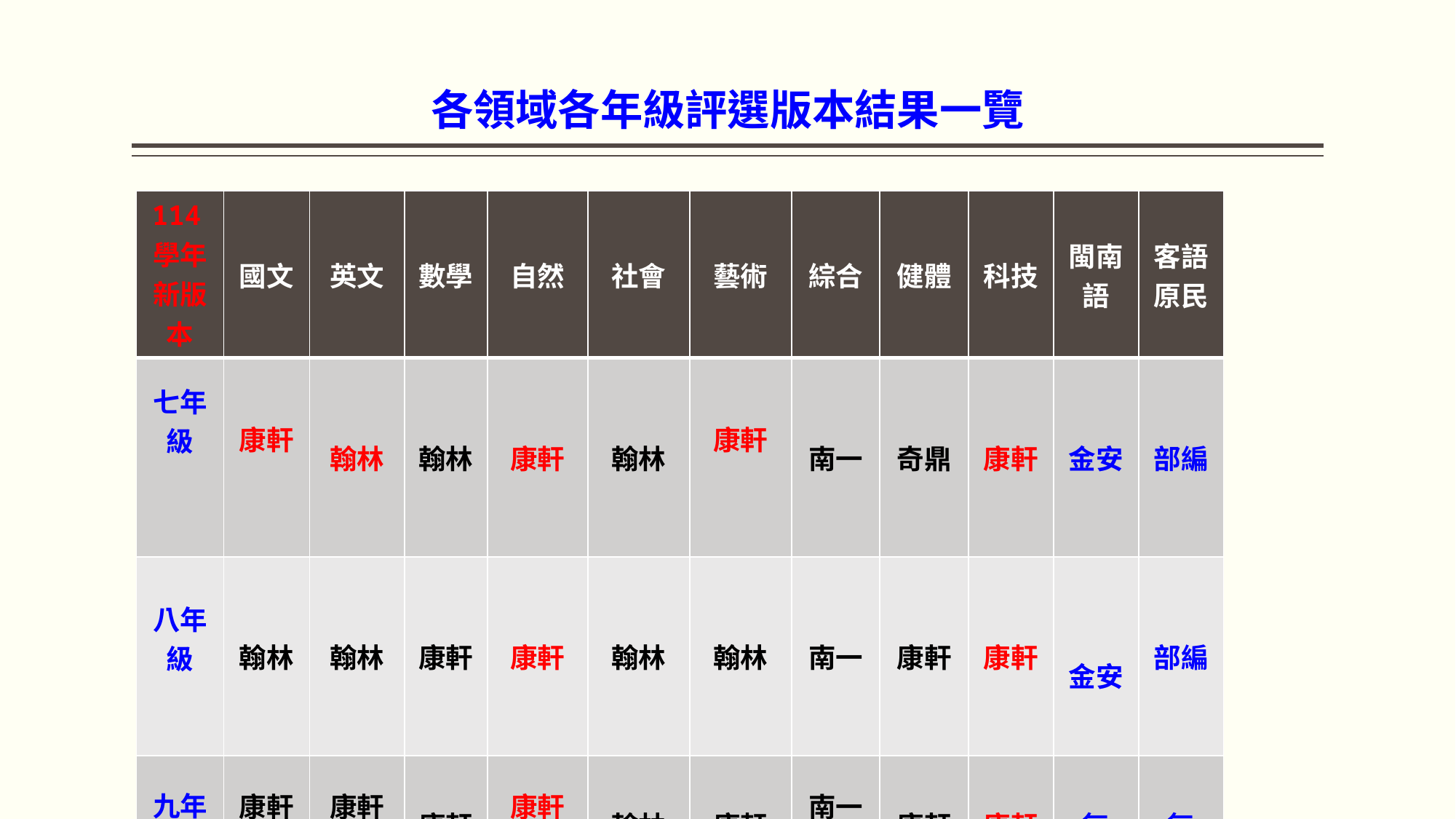

# 各領域各年級評選版本結果一覽
| 114學年 新版本 | 國文 | 英文 | 數學 | 自然 | 社會 | 藝術 | 綜合 | 健體 | 科技 | 閩南語 | 客語 原民 |
| --- | --- | --- | --- | --- | --- | --- | --- | --- | --- | --- | --- |
| 七年級 | 康軒 | 翰林 | 翰林 | 康軒 | 翰林 | 康軒 | 南一 | 奇鼎 | 康軒 | 金安 | 部編 |
| 八年級 | 翰林 | 翰林 | 康軒 | 康軒 | 翰林 | 翰林 | 南一 | 康軒 | 康軒 | 金安 | 部編 |
| 九年級 | 康軒 | 康軒 | 康軒 | 康軒 | 翰林 | 康軒 | 南一 | 康軒 | 康軒 | 無 | 無 |